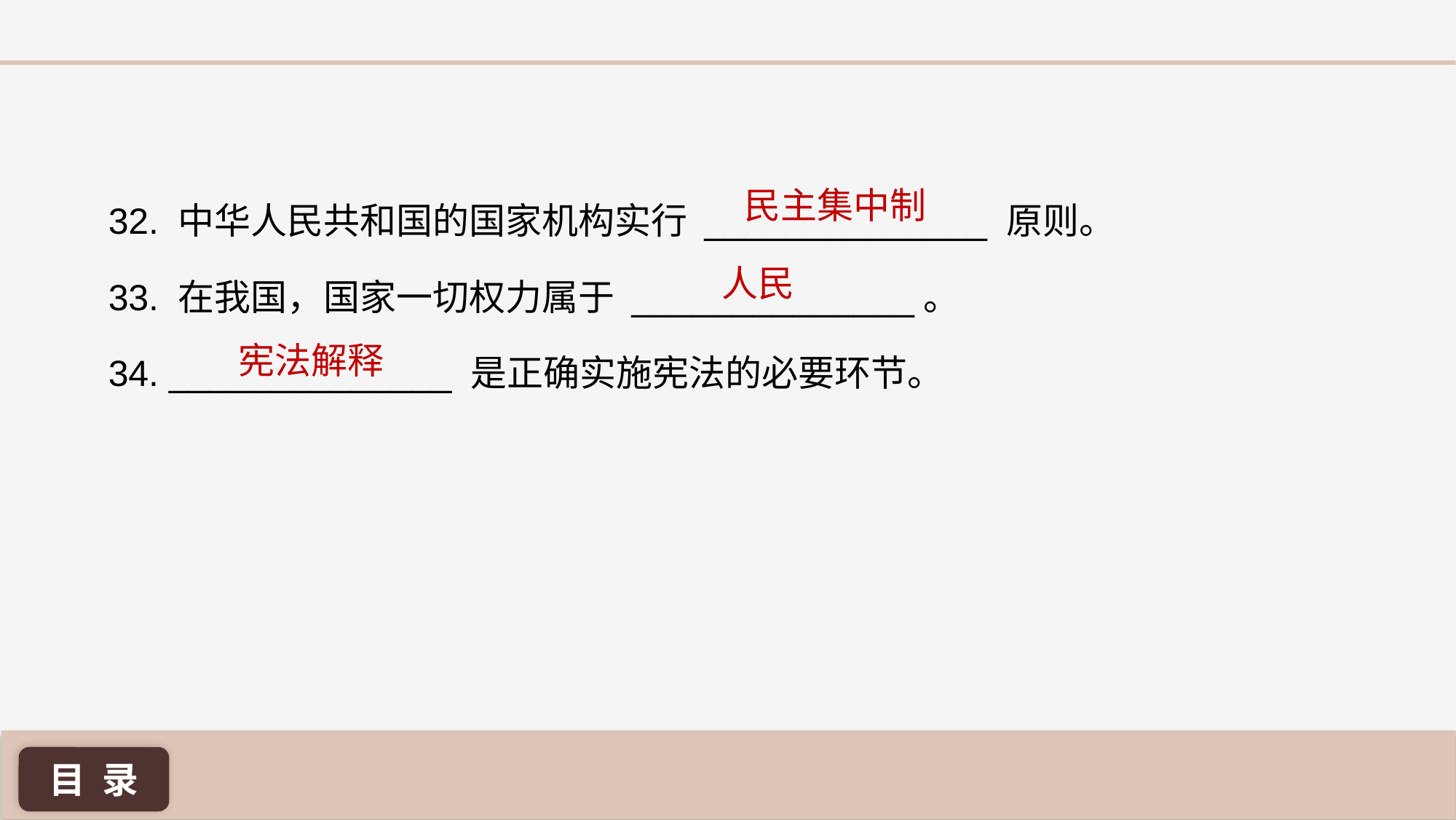

民主集中制
32. 中华人民共和国的国家机构实行 ______________ 原则。
33. 在我国，国家一切权力属于 ______________。
34. ______________ 是正确实施宪法的必要环节。
人民
宪法解释